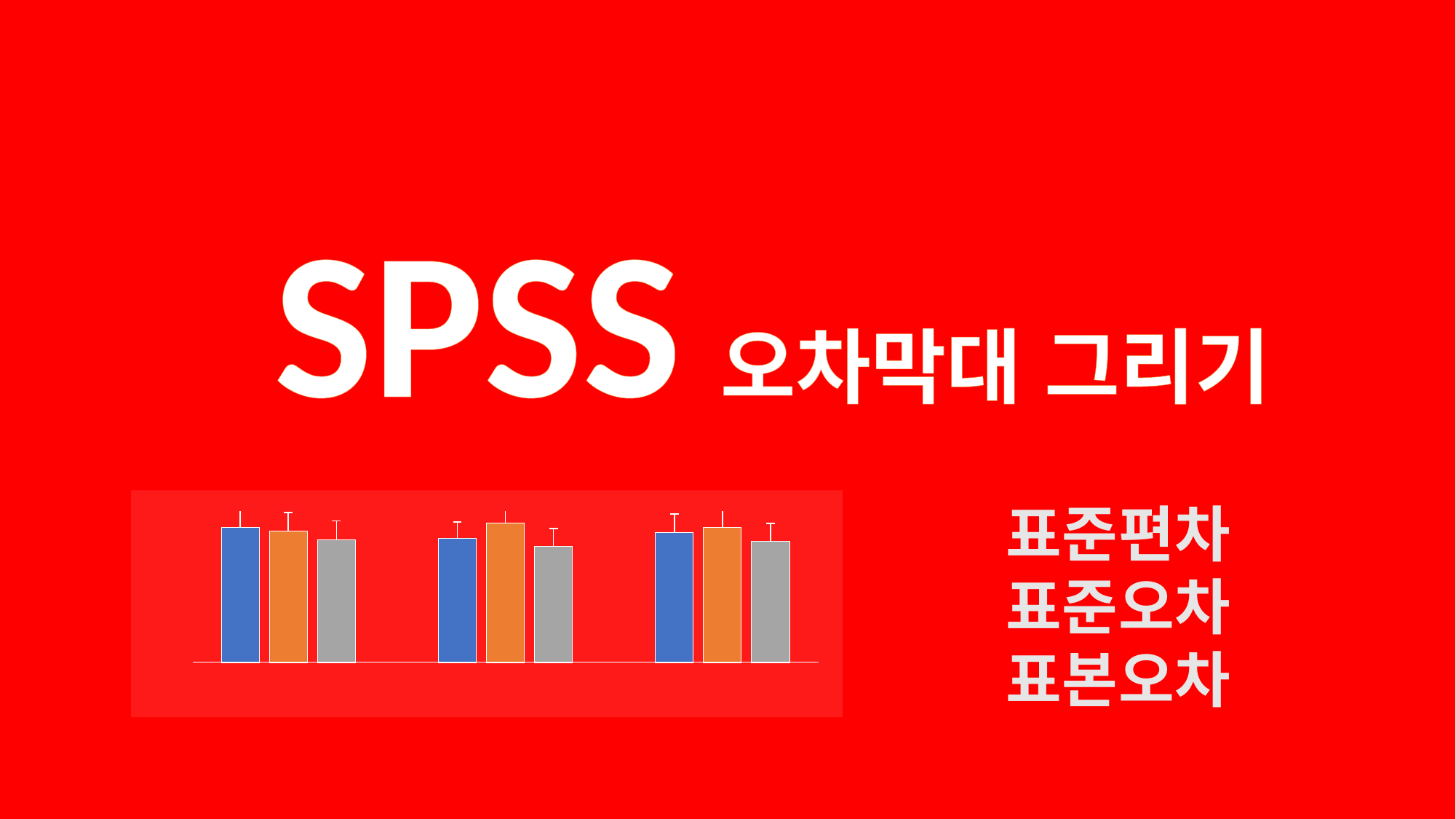

SPSS 오차막대 그리기

### Chart

| Category | Variable 1 | Variable 2 | Variable 2 |
|---|---|---|---|
| Category 1 | 22.3 | 21.7 | 20.3 |
| Category 2 | 20.5 | 23.1 | 19.2 |
| Category 3 | 21.5 | 22.3 | 20.0 |
표준편차
표준오차
표본오차